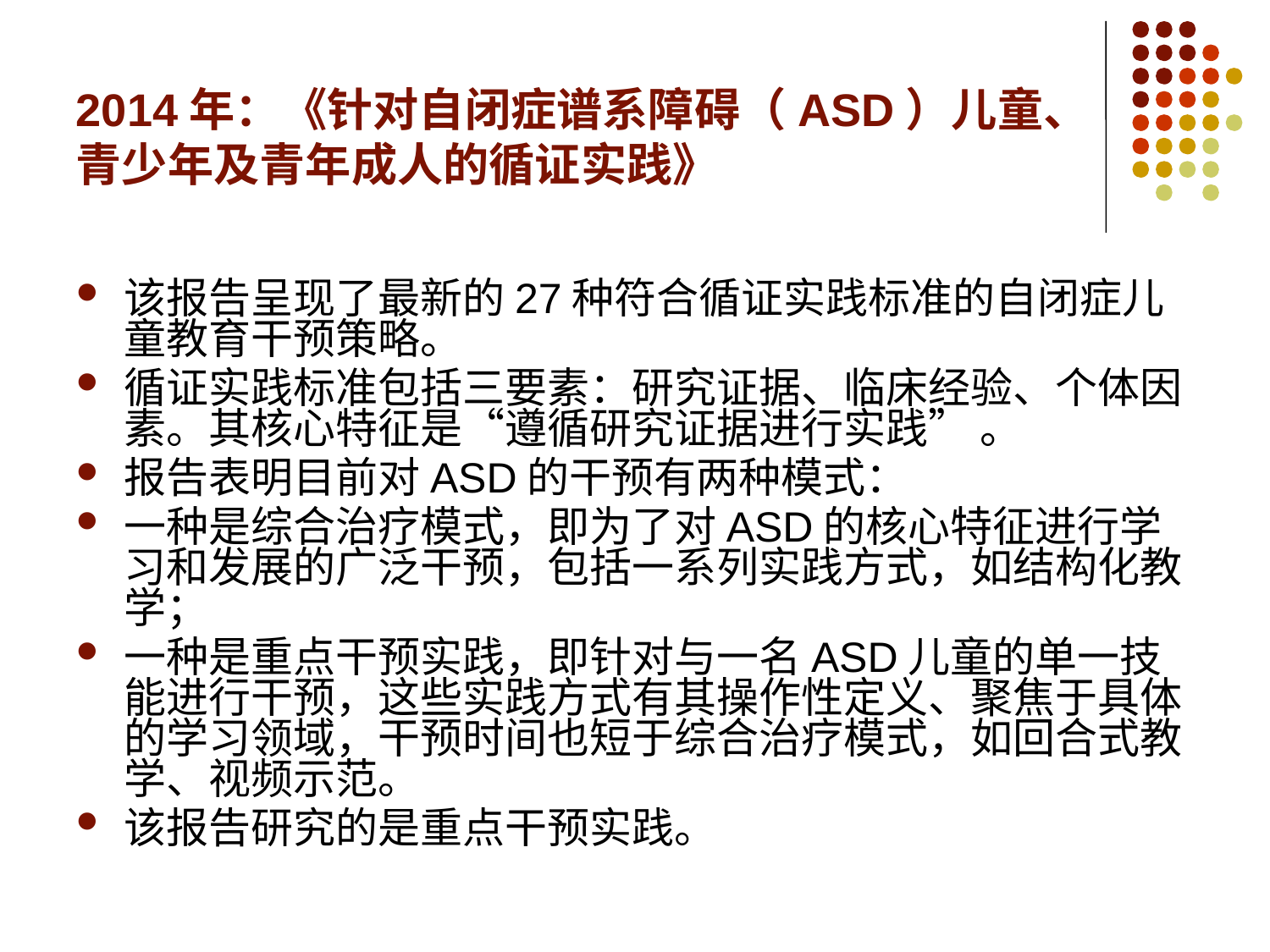

# 2014年：《针对自闭症谱系障碍（ASD）儿童、青少年及青年成人的循证实践》
该报告呈现了最新的27种符合循证实践标准的自闭症儿童教育干预策略。
循证实践标准包括三要素：研究证据、临床经验、个体因素。其核心特征是“遵循研究证据进行实践” 。
报告表明目前对ASD的干预有两种模式：
一种是综合治疗模式，即为了对ASD的核心特征进行学习和发展的广泛干预，包括一系列实践方式，如结构化教学；
一种是重点干预实践，即针对与一名ASD儿童的单一技能进行干预，这些实践方式有其操作性定义、聚焦于具体的学习领域，干预时间也短于综合治疗模式，如回合式教学、视频示范。
该报告研究的是重点干预实践。